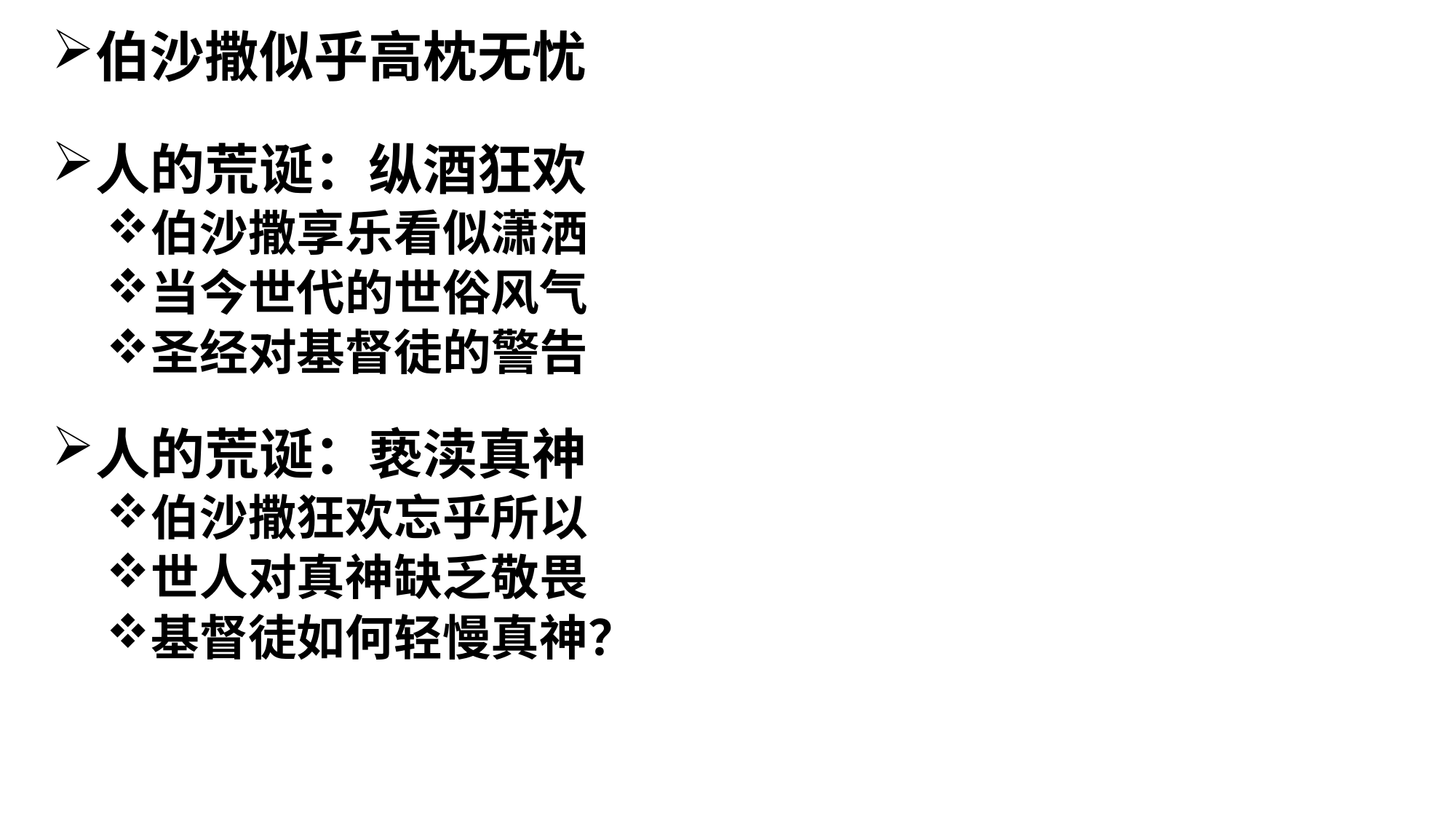

伯沙撒似乎高枕无忧

人的荒诞：纵酒狂欢
伯沙撒享乐看似潇洒
当今世代的世俗风气
圣经对基督徒的警告

人的荒诞：亵渎真神
伯沙撒狂欢忘乎所以
世人对真神缺乏敬畏
基督徒如何轻慢真神？